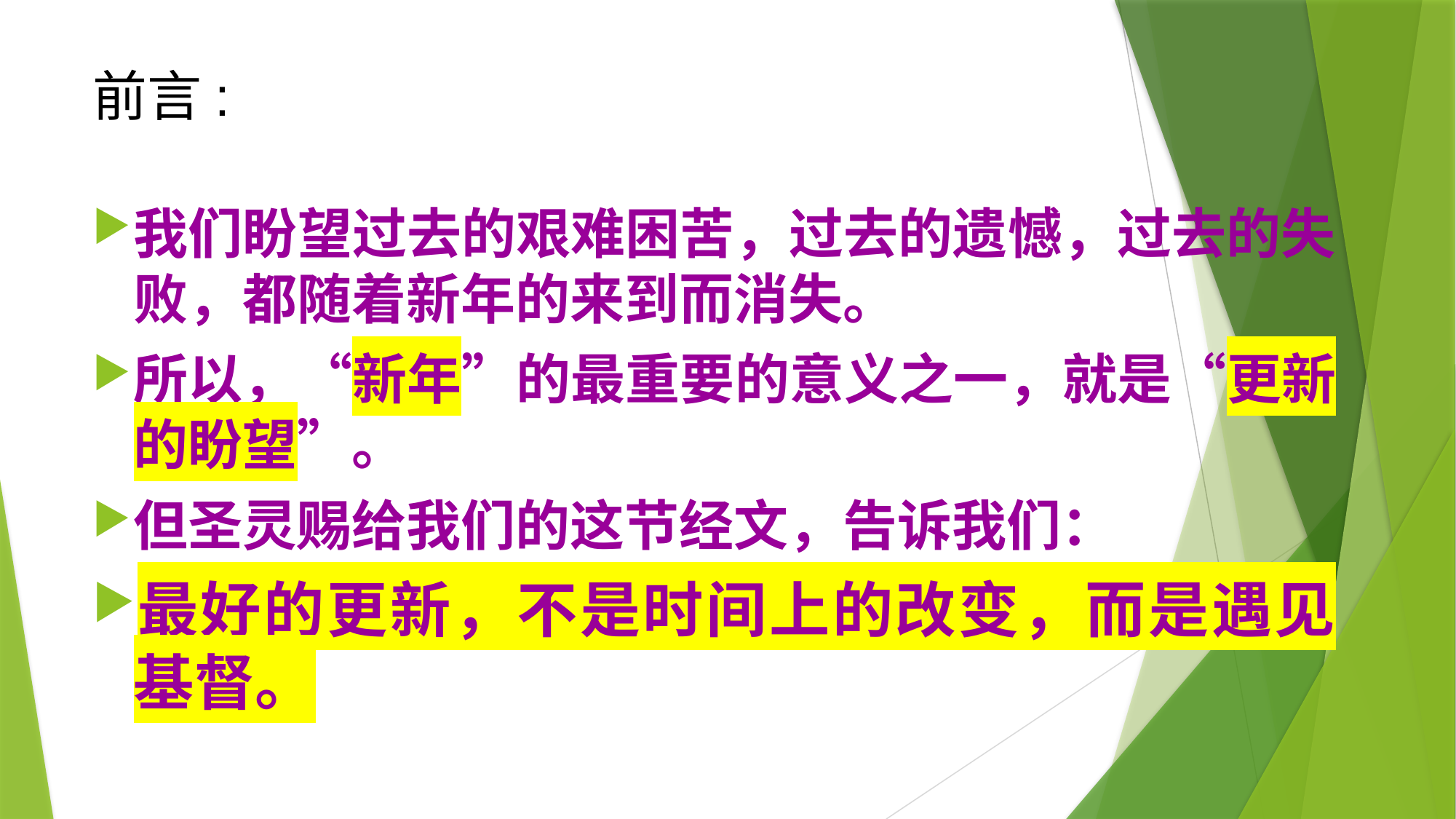

# 前言:
我们盼望过去的艰难困苦，过去的遗憾，过去的失败，都随着新年的来到而消失。
所以，“新年”的最重要的意义之一，就是“更新的盼望”。
但圣灵赐给我们的这节经文，告诉我们：
最好的更新，不是时间上的改变，而是遇见基督。